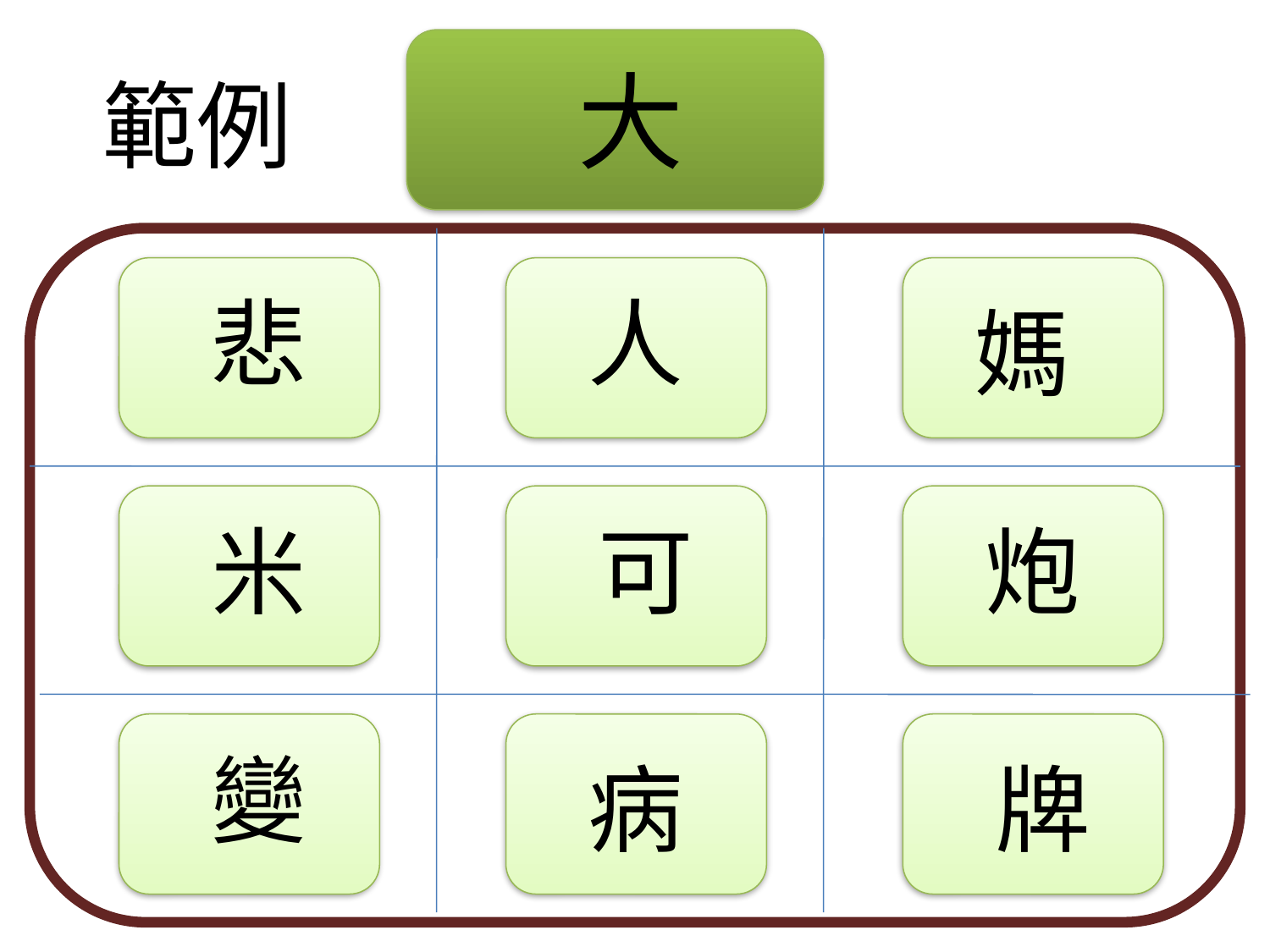

大
範例

悲
人
媽

米
可
炮

變
病
牌